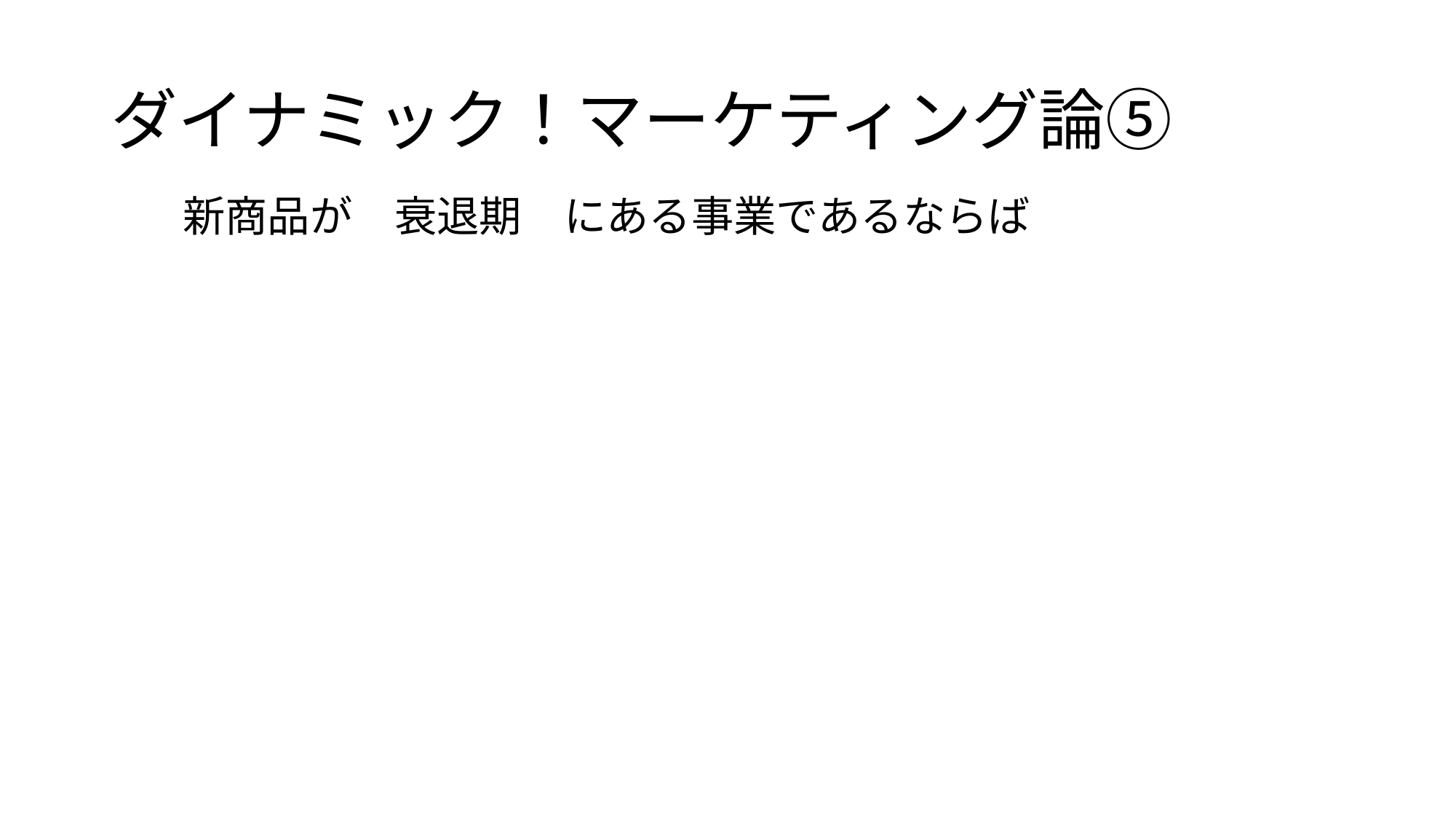

# ダイナミック！マーケティング論⑤
新商品が　衰退期　にある事業であるならば